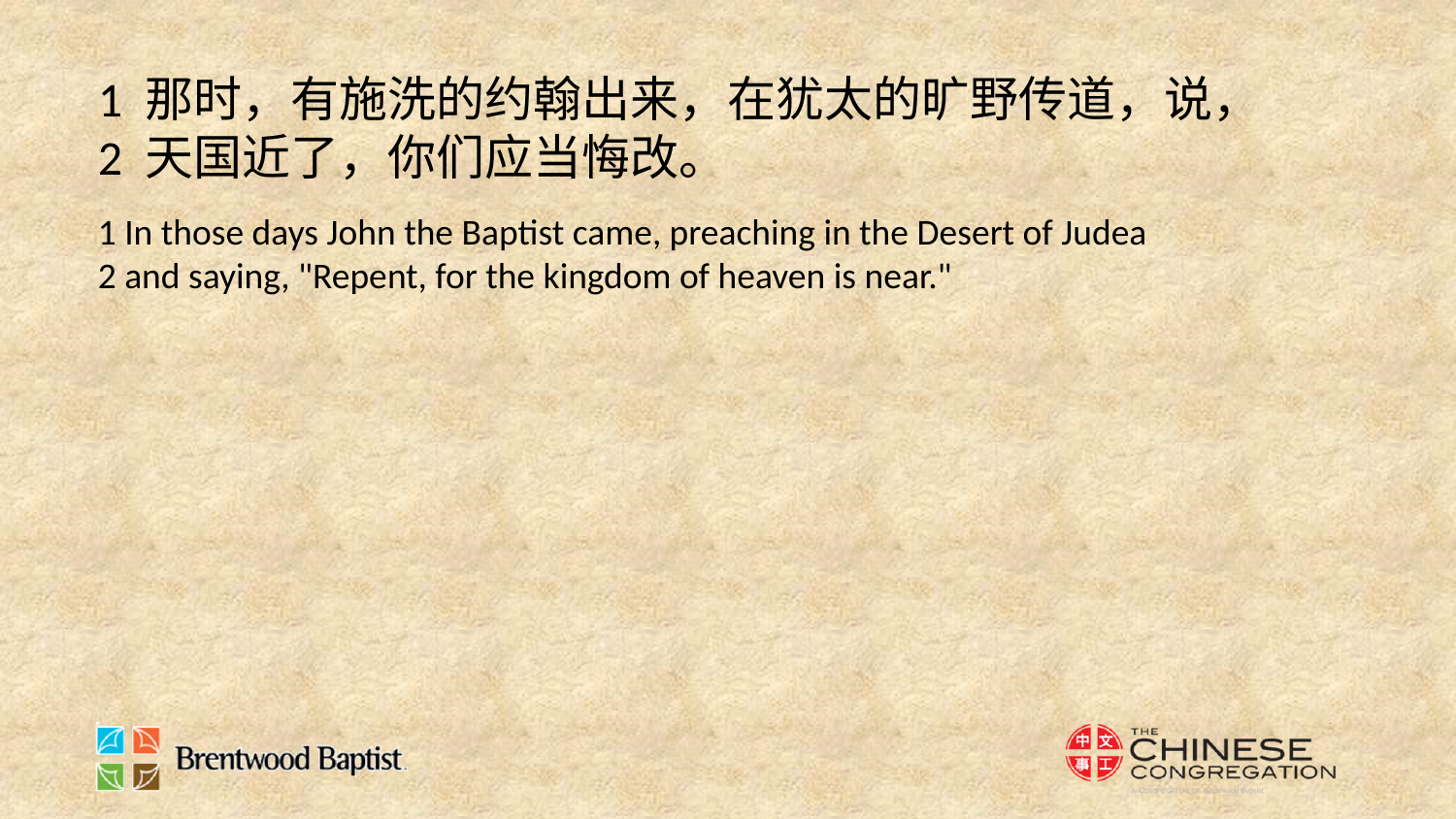

1 那时，有施洗的约翰出来，在犹太的旷野传道，说，
2 天国近了，你们应当悔改。

1 In those days John the Baptist came, preaching in the Desert of Judea
2 and saying, "Repent, for the kingdom of heaven is near."